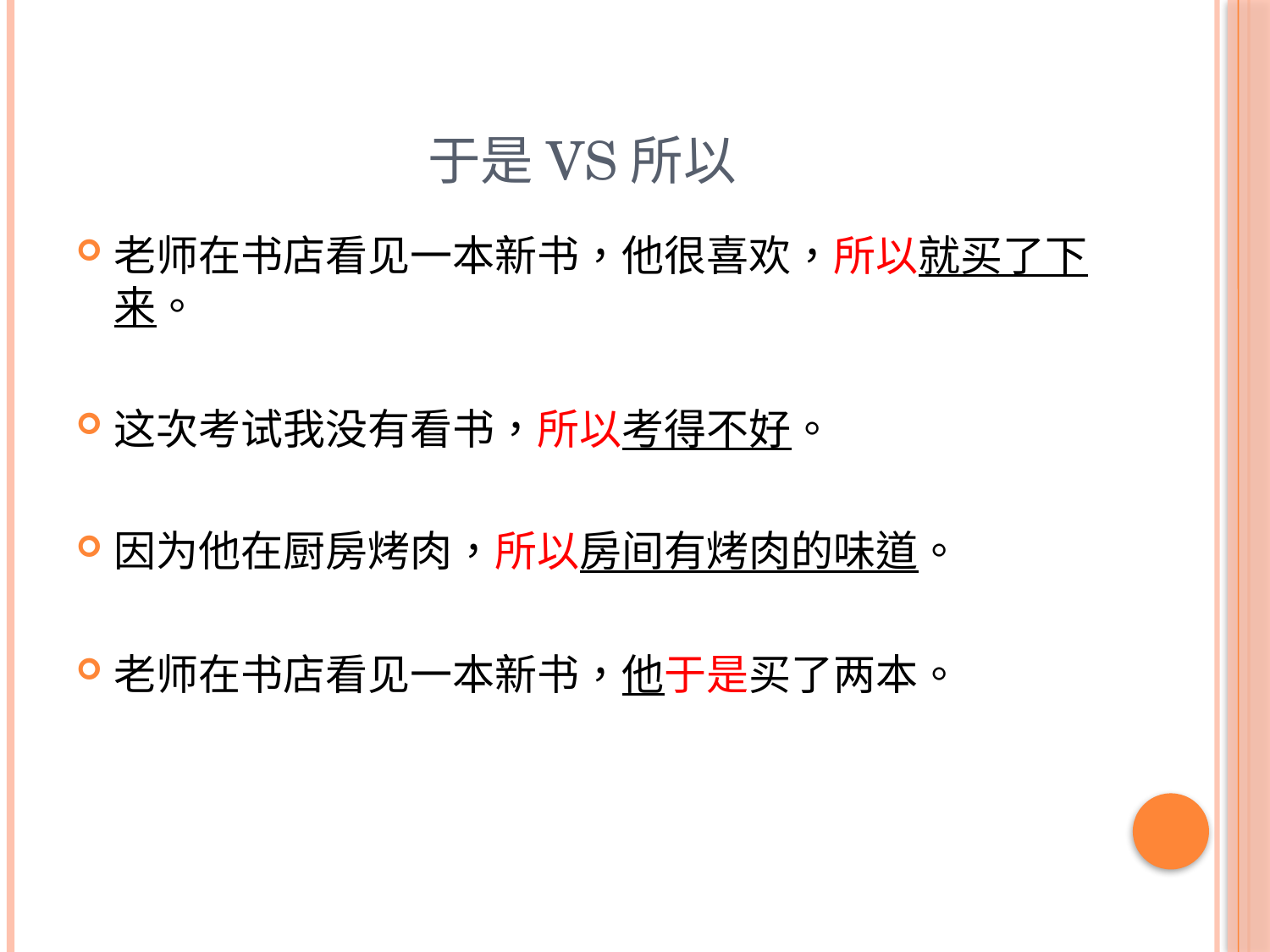

# 于是VS所以
老师在书店看见一本新书，他很喜欢，所以就买了下来。

这次考试我没有看书，所以考得不好。

因为他在厨房烤肉，所以房间有烤肉的味道。

老师在书店看见一本新书，他于是买了两本。